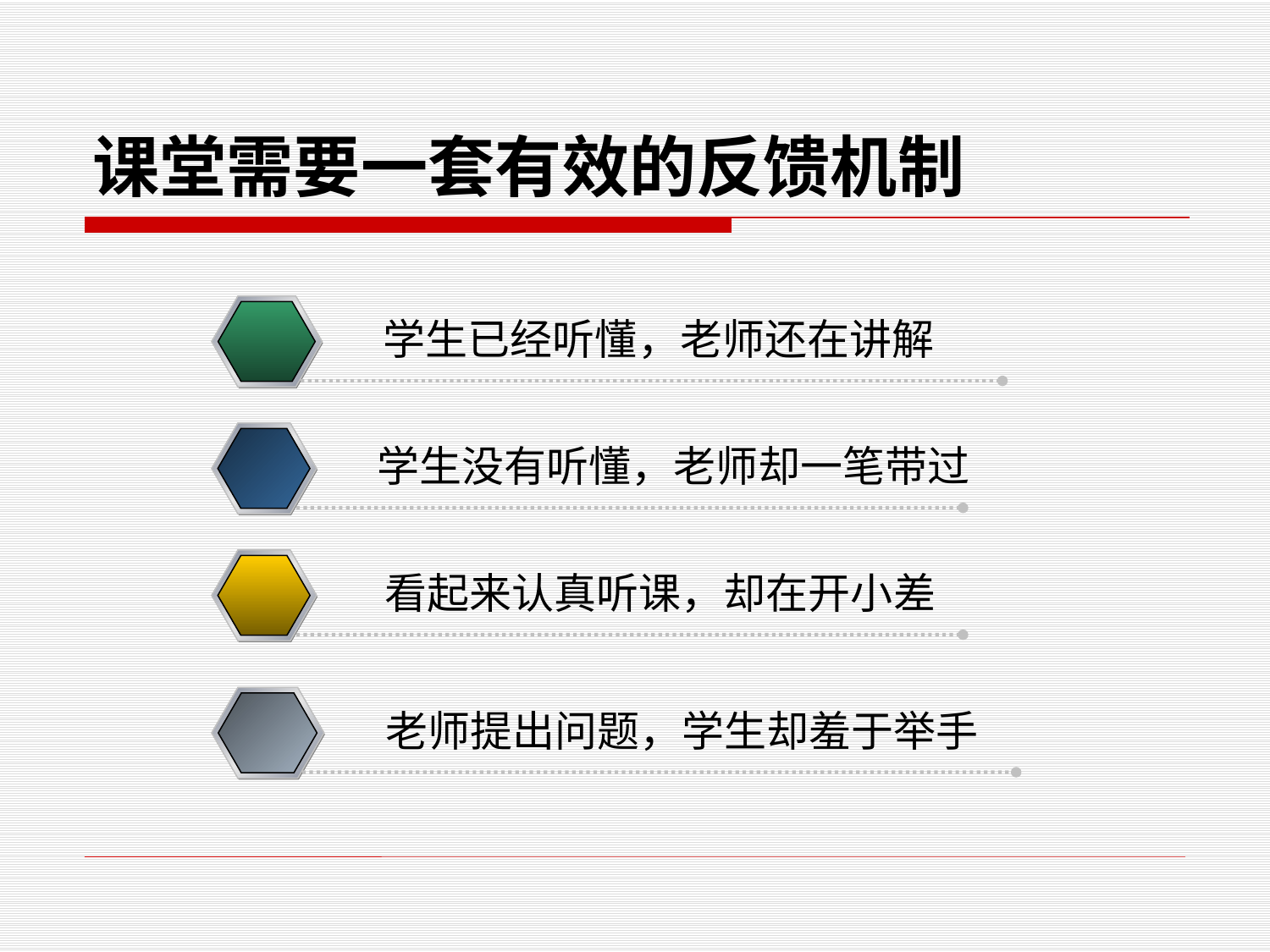

# 课堂需要一套有效的反馈机制

   学生已经听懂，老师还在讲解

   学生没有听懂，老师却一笔带过

看起来认真听课，却在开小差

   老师提出问题，学生却羞于举手